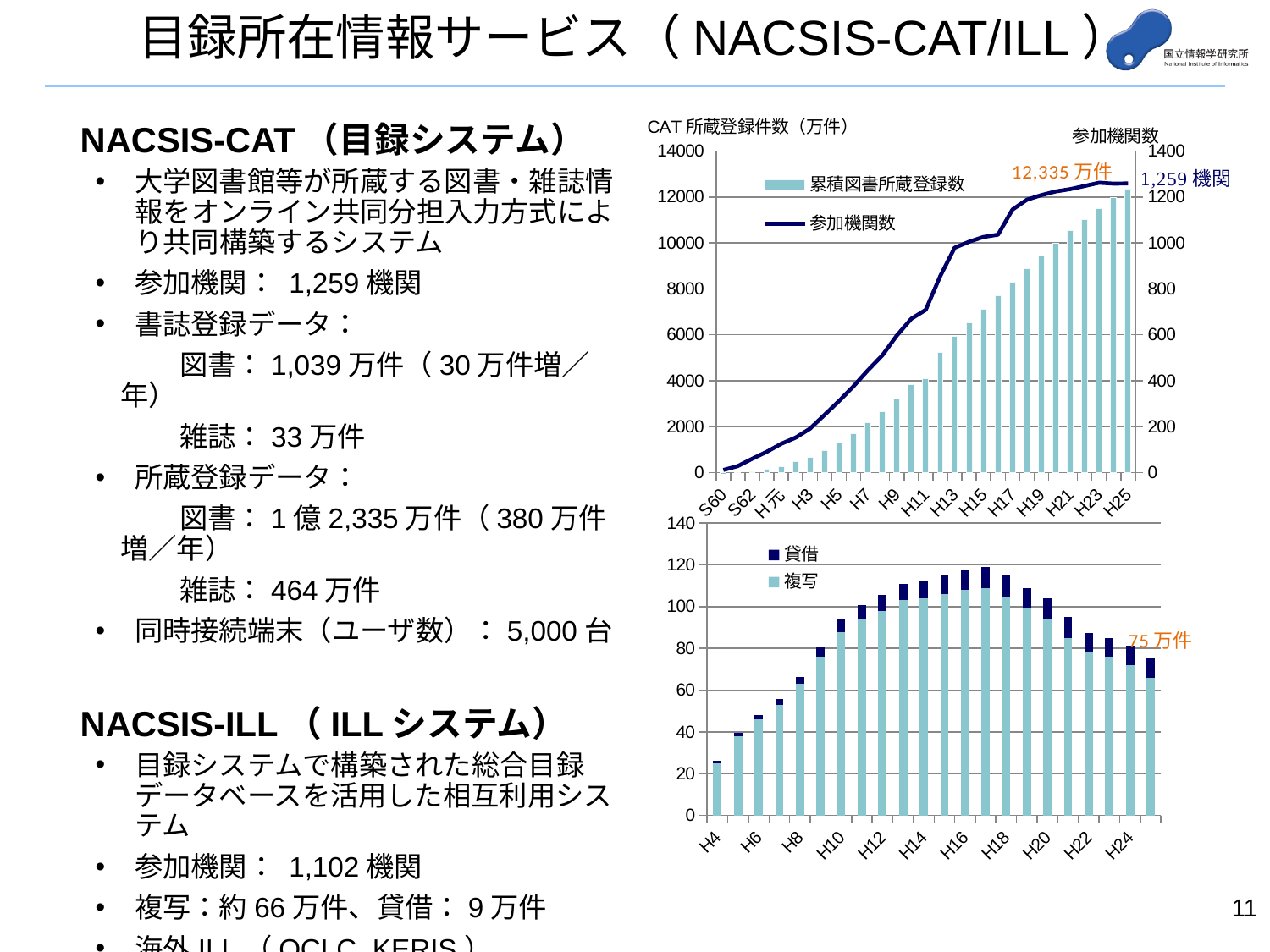

目録所在情報サービス（NACSIS-CAT/ILL）

### Chart

| Category | 累積図書所蔵登録数 | 参加機関数 |
|---|---|---|
| S60 | 0.2 | 12.0 |
| S61 | 8.0 | 29.0 |
| S62 | 44.0 | 61.0 |
| S63 | 165.0 | 91.0 |
| H元 | 273.0 | 126.0 |
| H2 | 476.0 | 153.0 |
| H3 | 667.0 | 192.0 |
| H4 | 980.0 | 252.0 |
| H5 | 1290.0 | 312.0 |
| H6 | 1706.0 | 376.0 |
| H7 | 2168.0 | 446.0 |
| H8 | 2659.0 | 511.0 |
| H9 | 3200.0 | 597.0 |
| H10 | 3853.0 | 670.0 |
| H11 | 4100.0 | 709.0 |
| H12 | 5245.0 | 855.0 |
| H13 | 5940.0 | 979.0 |
| H14 | 6539.0 | 1005.0 |
| H15 | 7129.0 | 1026.0 |
| H16 | 7714.0 | 1036.0 |
| H17 | 8294.0 | 1145.0 |
| H18 | 8871.0 | 1188.0 |
| H19 | 9423.0 | 1208.0 |
| H20 | 9977.0 | 1224.0 |
| H21 | 10522.0 | 1234.0 |
| H22 | 11034.0 | 1248.0 |
| H23 | 11505.0 | 1262.0 |
| H24 | 11955.0 | 1258.0 |
| H25 | 12335.0 | 1259.0 |
NACSIS-CAT（目録システム）
大学図書館等が所蔵する図書・雑誌情報をオンライン共同分担入力方式により共同構築するシステム
参加機関： 1,259機関
書誌登録データ：
　　　図書：1,039万件（30万件増／年）
　　　雑誌：33万件
所蔵登録データ：
　　　図書：1億2,335万件（380万件増／年）
　　　雑誌：464万件
同時接続端末（ユーザ数）：5,000台
NACSIS-ILL（ILLシステム）
目録システムで構築された総合目録データベースを活用した相互利用システム
参加機関： 1,102機関
複写：約66万件、貸借：9万件
海外ILL（OCLC, KERIS）

### Chart

| Category | 複写 | 貸借 |
|---|---|---|
| H4 | 25.0 | 1.0 |
| H5 | 38.0 | 1.5 |
| H6 | 46.0 | 1.9000000000000001 |
| H7 | 53.0 | 2.6 |
| H8 | 63.0 | 3.5 |
| H9 | 76.0 | 4.6 |
| H10 | 88.0 | 5.9 |
| H11 | 94.0 | 6.9 |
| H12 | 98.0 | 7.8 |
| H13 | 103.0 | 8.1 |
| H14 | 104.0 | 8.700000000000001 |
| H15 | 106.0 | 9.1 |
| H16 | 108.0 | 9.3 |
| H17 | 109.0 | 10.0 |
| H18 | 105.0 | 10.0 |
| H19 | 99.0 | 10.0 |
| H20 | 94.0 | 10.0 |
| H21 | 85.0 | 10.0 |
| H22 | 78.0 | 9.4 |
| H23 | 76.0 | 9.0 |
| H24 | 72.0 | 9.200000000000001 |
| H25 | 66.0 | 9.200000000000001 |
11
11